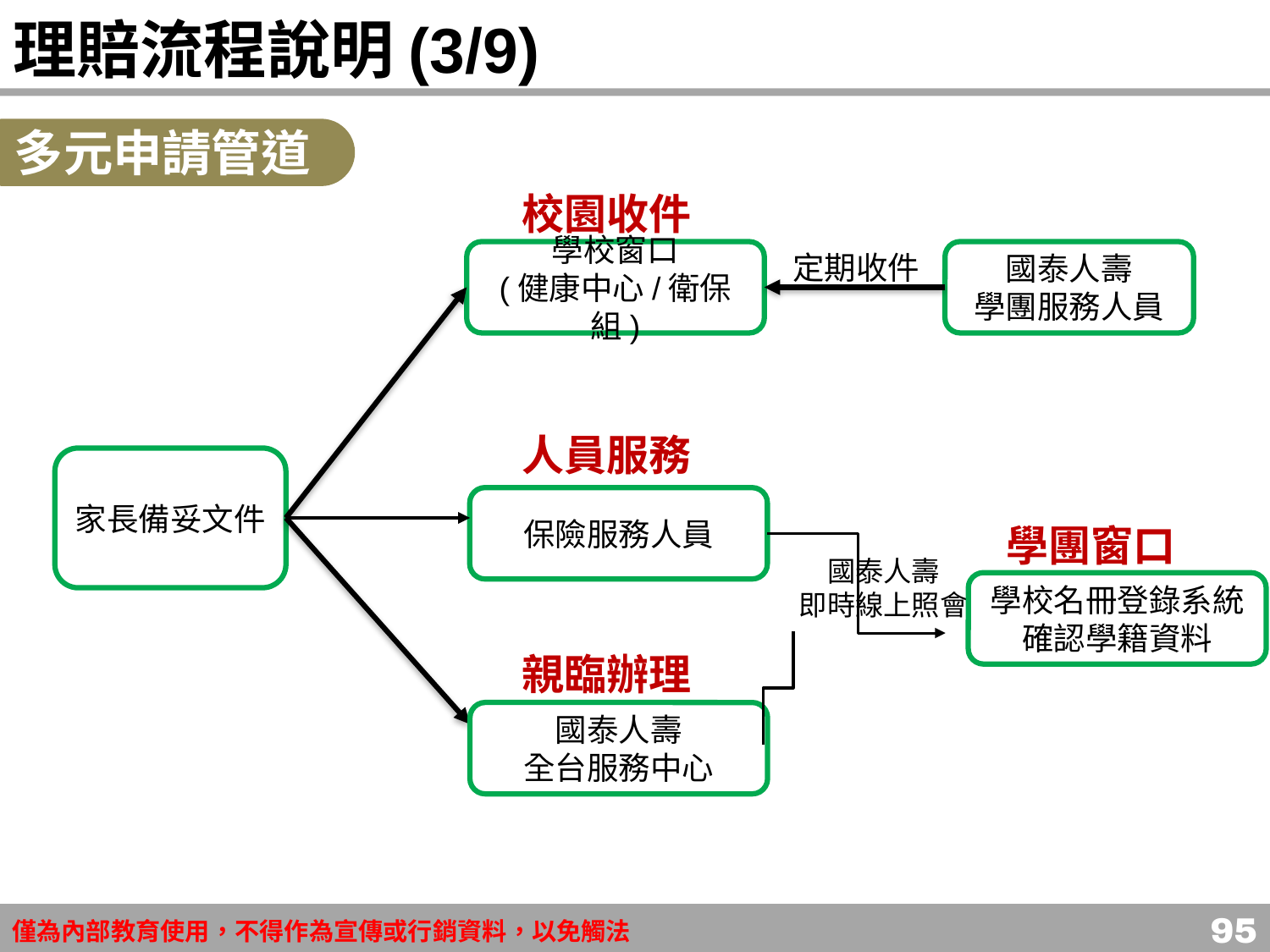

# 理賠流程說明(3/9)
多元申請管道

校園收件
學校窗口
(健康中心/衛保組)
定期收件
國泰人壽
學團服務人員
家長備妥文件
人員服務
保險服務人員
學團窗口
國泰人壽
即時線上照會
學校名冊登錄系統
確認學籍資料
親臨辦理
國泰人壽
全台服務中心
95